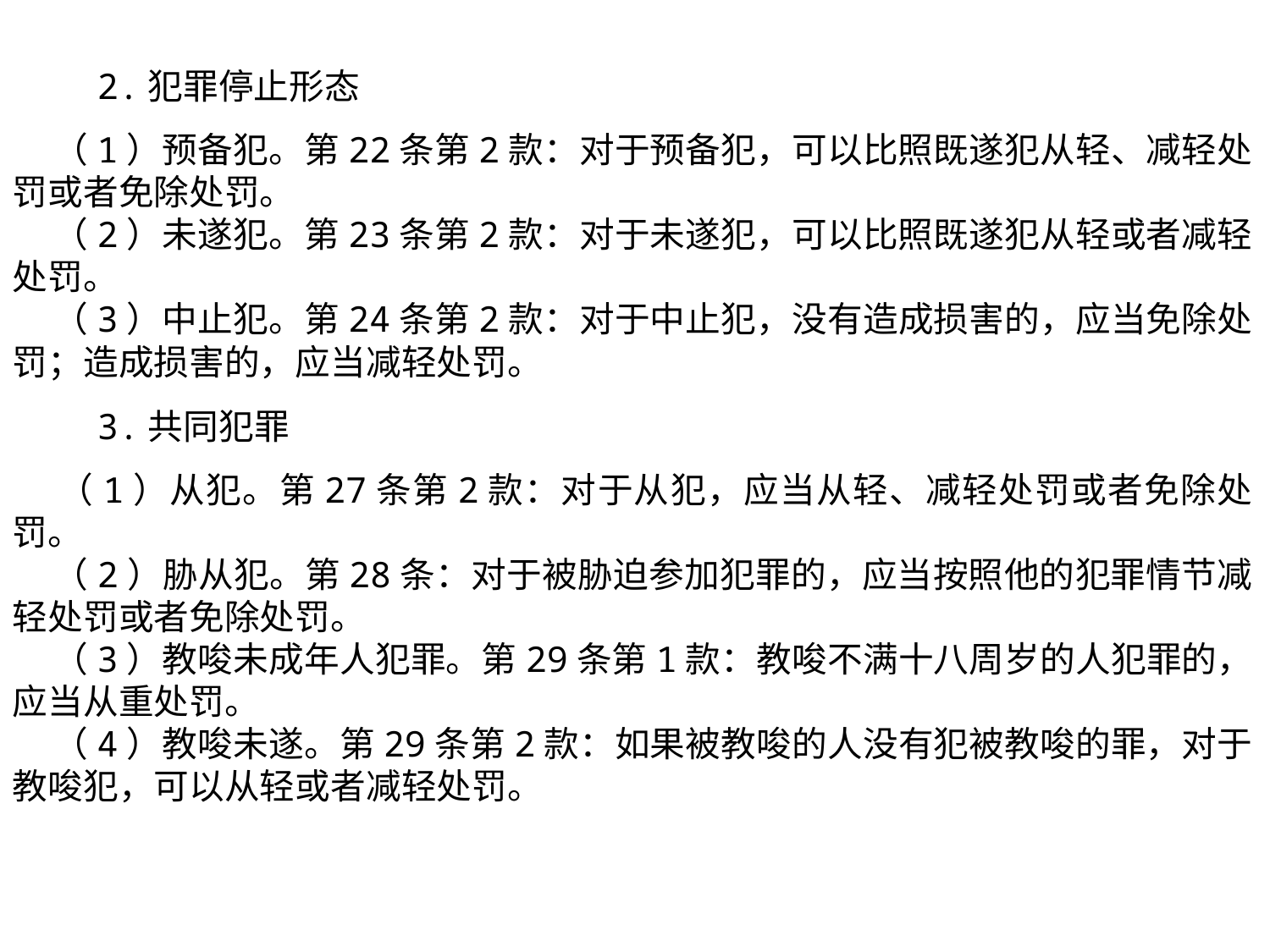

2.犯罪停止形态

    （1）预备犯。第22条第2款：对于预备犯，可以比照既遂犯从轻、减轻处罚或者免除处罚。
    （2）未遂犯。第23条第2款：对于未遂犯，可以比照既遂犯从轻或者减轻处罚。
    （3）中止犯。第24条第2款：对于中止犯，没有造成损害的，应当免除处罚；造成损害的，应当减轻处罚。

    3.共同犯罪

    （1）从犯。第27条第2款：对于从犯，应当从轻、减轻处罚或者免除处罚。
    （2）胁从犯。第28条：对于被胁迫参加犯罪的，应当按照他的犯罪情节减轻处罚或者免除处罚。
    （3）教唆未成年人犯罪。第29条第1款：教唆不满十八周岁的人犯罪的，应当从重处罚。
    （4）教唆未遂。第29条第2款：如果被教唆的人没有犯被教唆的罪，对于教唆犯，可以从轻或者减轻处罚。